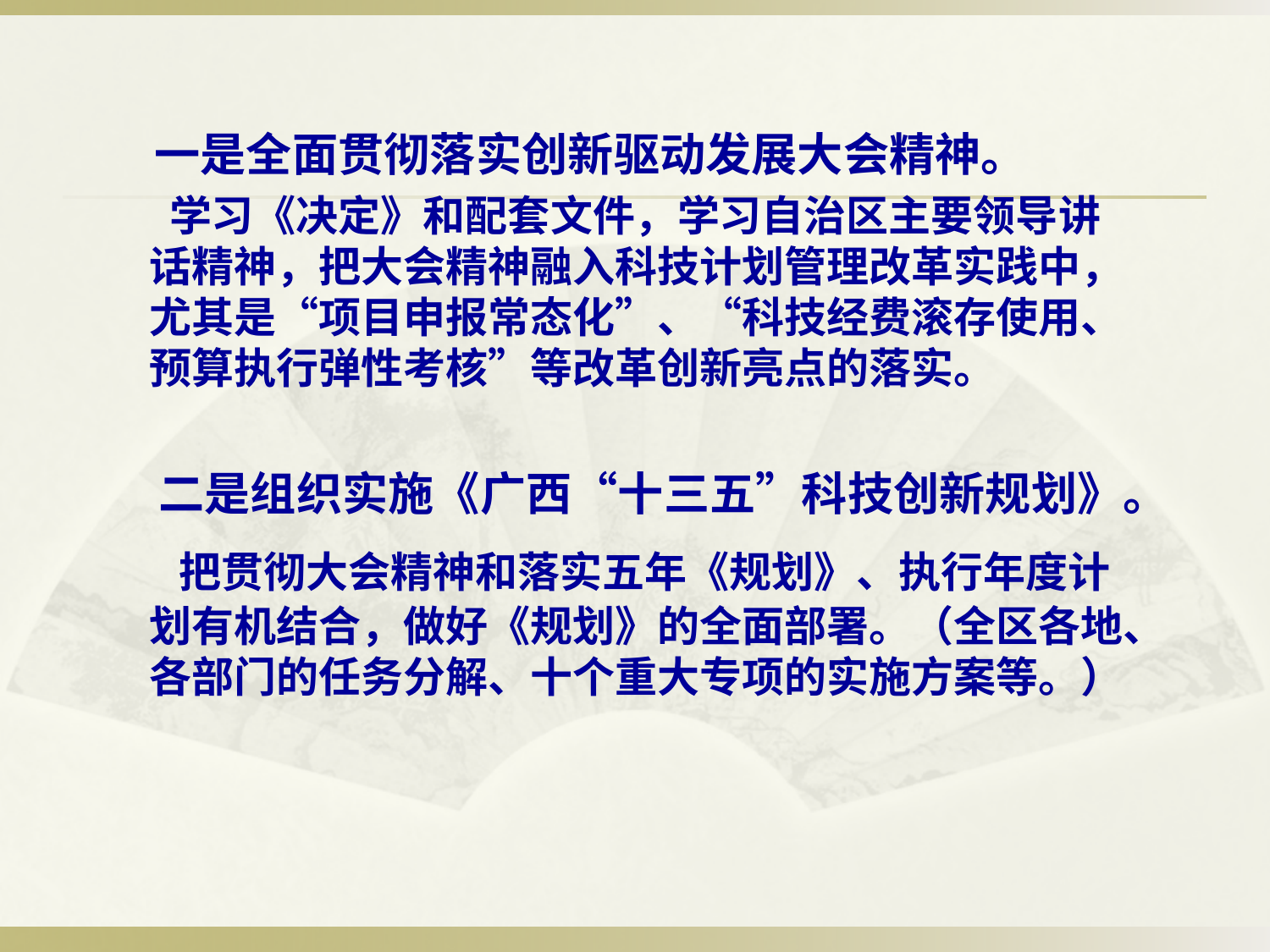

一是全面贯彻落实创新驱动发展大会精神。
      学习《决定》和配套文件，学习自治区主要领导讲话精神，把大会精神融入科技计划管理改革实践中，尤其是“项目申报常态化”、“科技经费滚存使用、预算执行弹性考核”等改革创新亮点的落实。

    二是组织实施《广西“十三五”科技创新规划》。
     把贯彻大会精神和落实五年《规划》、执行年度计划有机结合，做好《规划》的全面部署。（全区各地、各部门的任务分解、十个重大专项的实施方案等。）